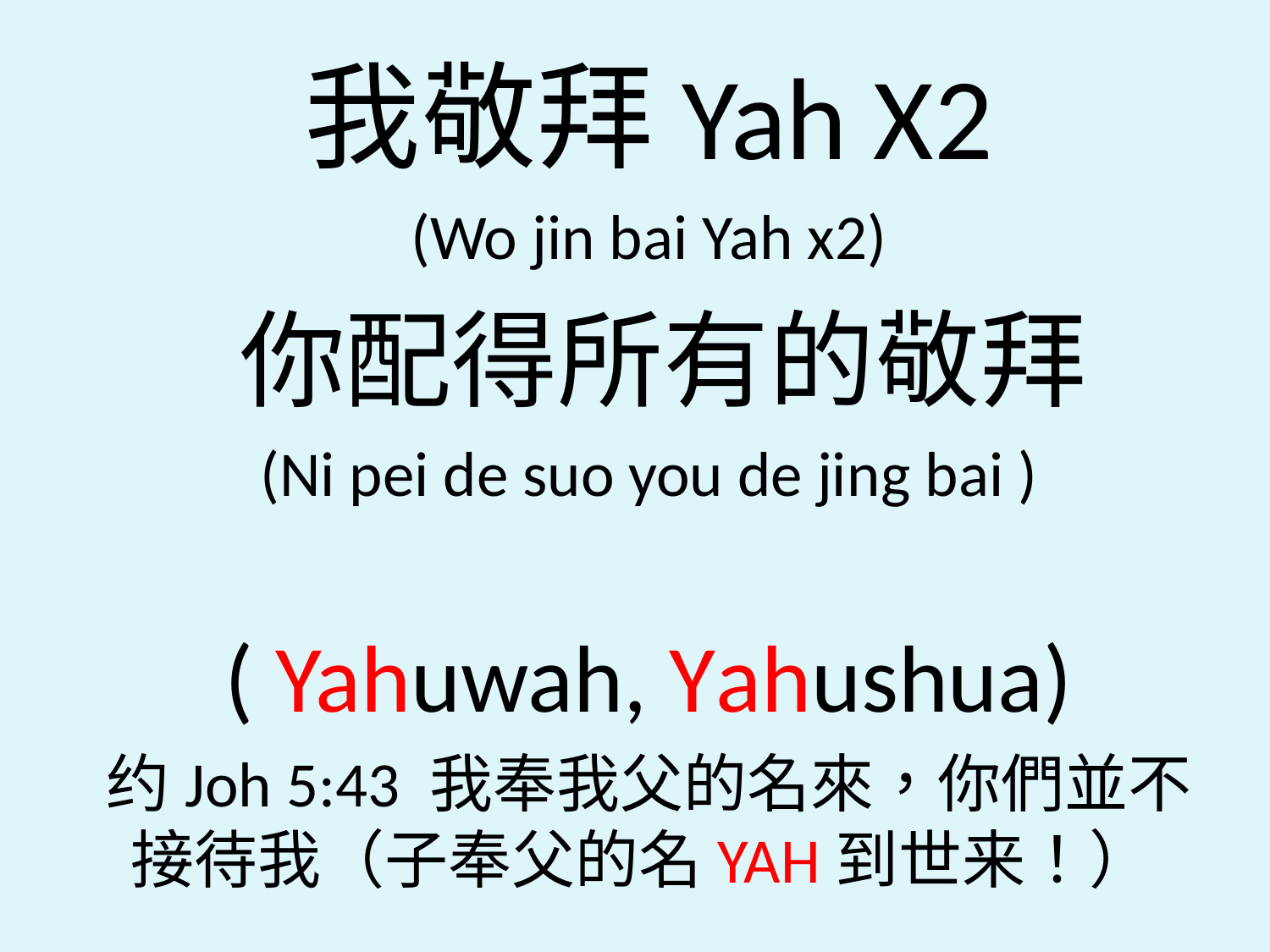

我敬拜Yah X2
(Wo jin bai Yah x2)
 你配得所有的敬拜
(Ni pei de suo you de jing bai )

( Yahuwah, Yahushua)
约Joh 5:43 我奉我父的名來，你們並不接待我（子奉父的名YAH到世来！）